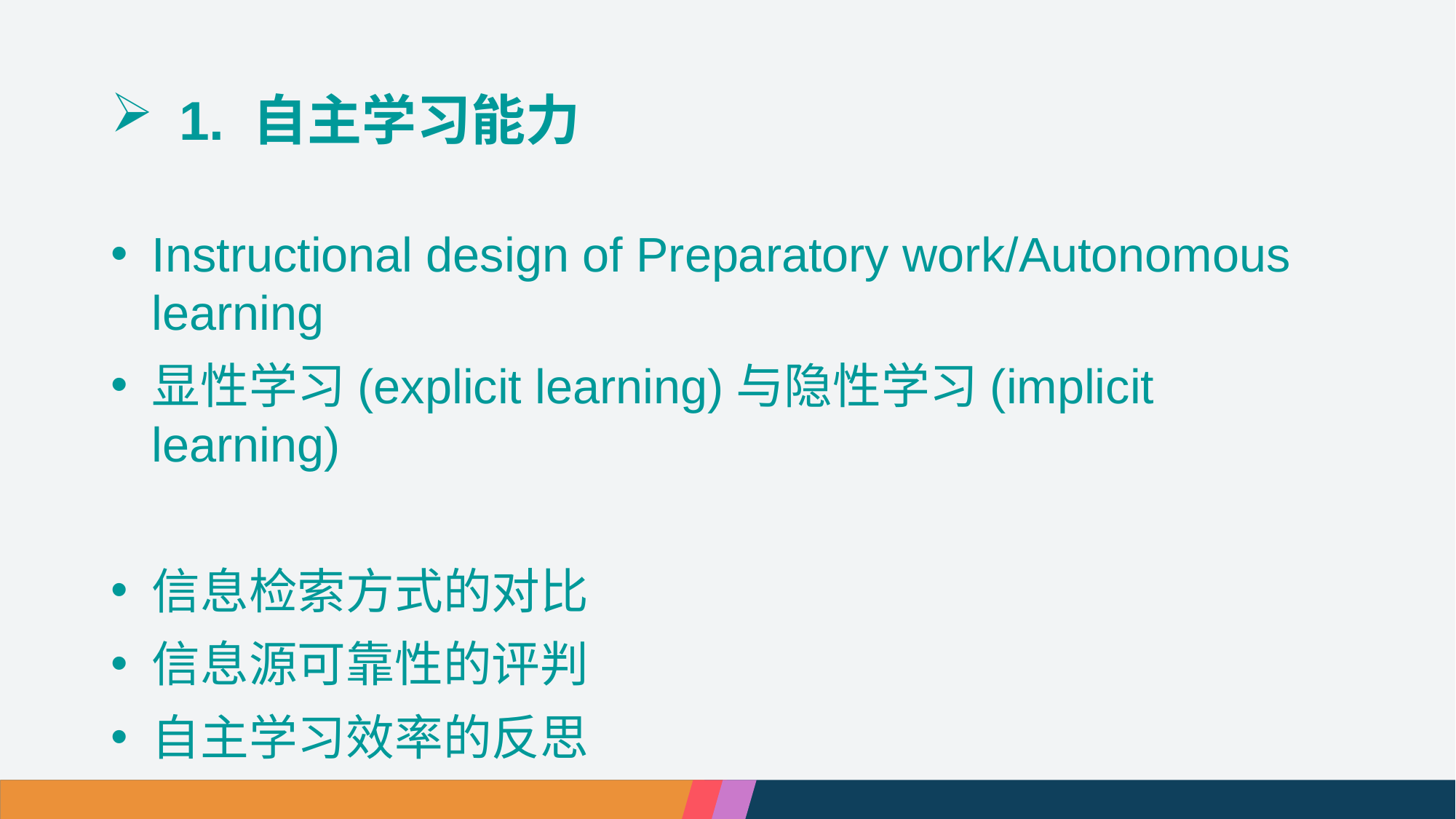

# 1. 自主学习能力
Instructional design of Preparatory work/Autonomous learning
显性学习(explicit learning)与隐性学习(implicit learning)

信息检索方式的对比
信息源可靠性的评判
自主学习效率的反思